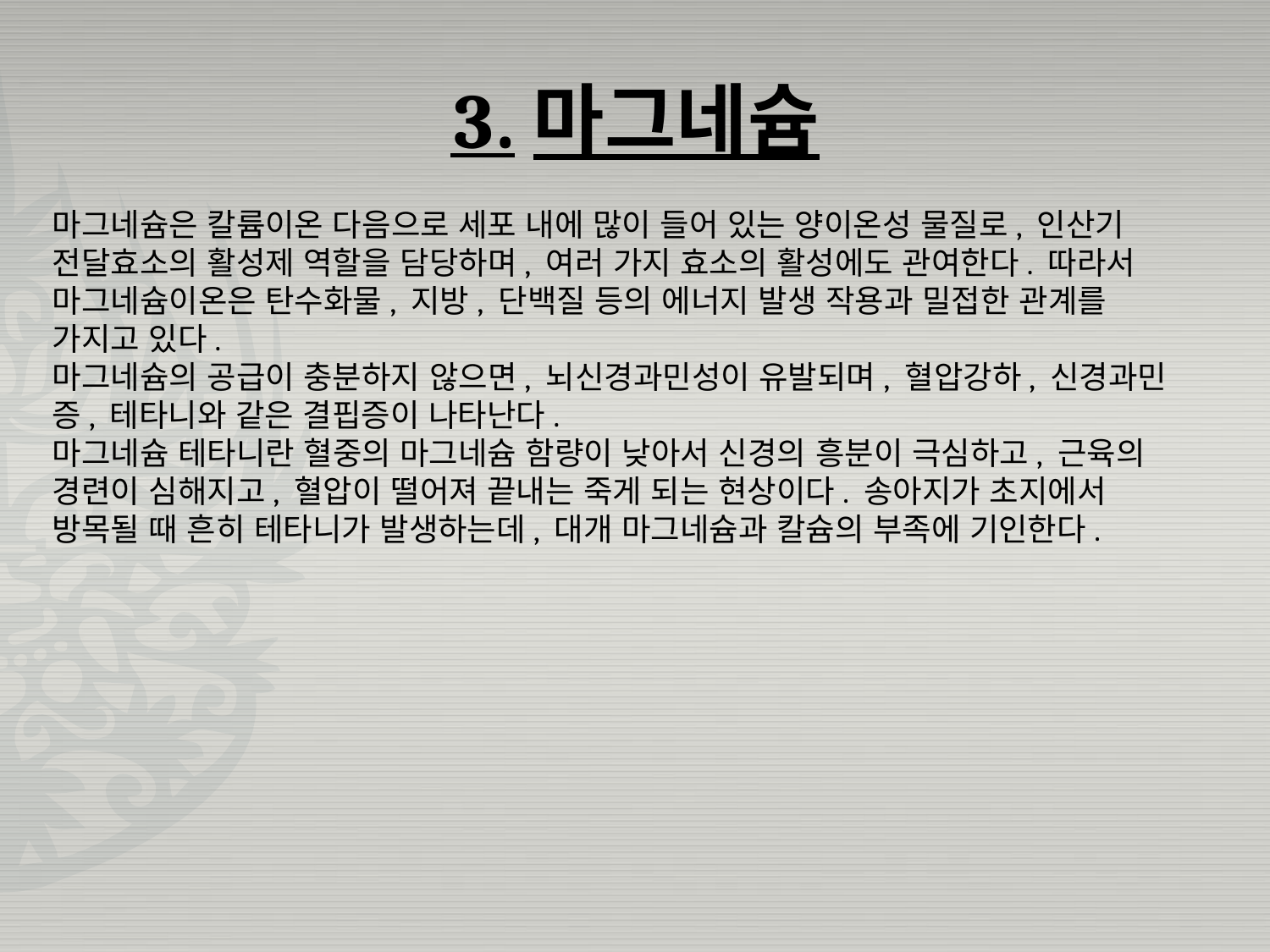

# 3.마그네슘
마그네슘은 칼륨이온 다음으로 세포 내에 많이 들어 있는 양이온성 물질로, 인산기 전달효소의 활성제 역할을 담당하며, 여러 가지 효소의 활성에도 관여한다. 따라서 마그네슘이온은 탄수화물, 지방, 단백질 등의 에너지 발생 작용과 밀접한 관계를 가지고 있다.
마그네슘의 공급이 충분하지 않으면, 뇌신경과민성이 유발되며, 혈압강하, 신경과민증, 테타니와 같은 결핍증이 나타난다.
마그네슘 테타니란 혈중의 마그네슘 함량이 낮아서 신경의 흥분이 극심하고, 근육의 경련이 심해지고, 혈압이 떨어져 끝내는 죽게 되는 현상이다. 송아지가 초지에서 방목될 때 흔히 테타니가 발생하는데, 대개 마그네슘과 칼슘의 부족에 기인한다.